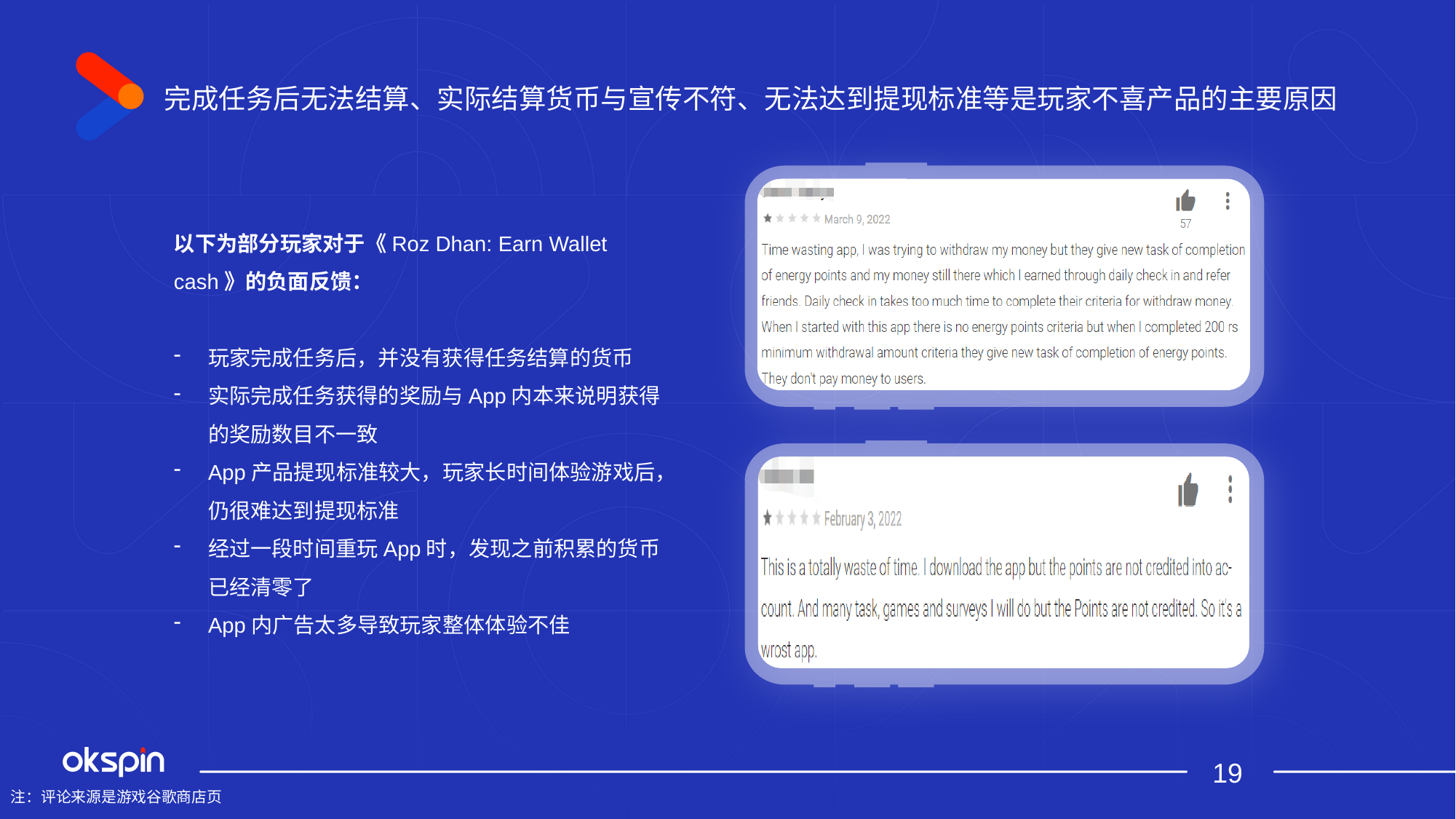

完成任务后无法结算、实际结算货币与宣传不符、无法达到提现标准等是玩家不喜产品的主要原因

以下为部分玩家对于《Roz Dhan: Earn Wallet cash》的负面反馈：

玩家完成任务后，并没有获得任务结算的货币
实际完成任务获得的奖励与App内本来说明获得的奖励数目不一致
App产品提现标准较大，玩家长时间体验游戏后，仍很难达到提现标准
经过一段时间重玩App时，发现之前积累的货币已经清零了
App内广告太多导致玩家整体体验不佳

19
注：评论来源是游戏谷歌商店页